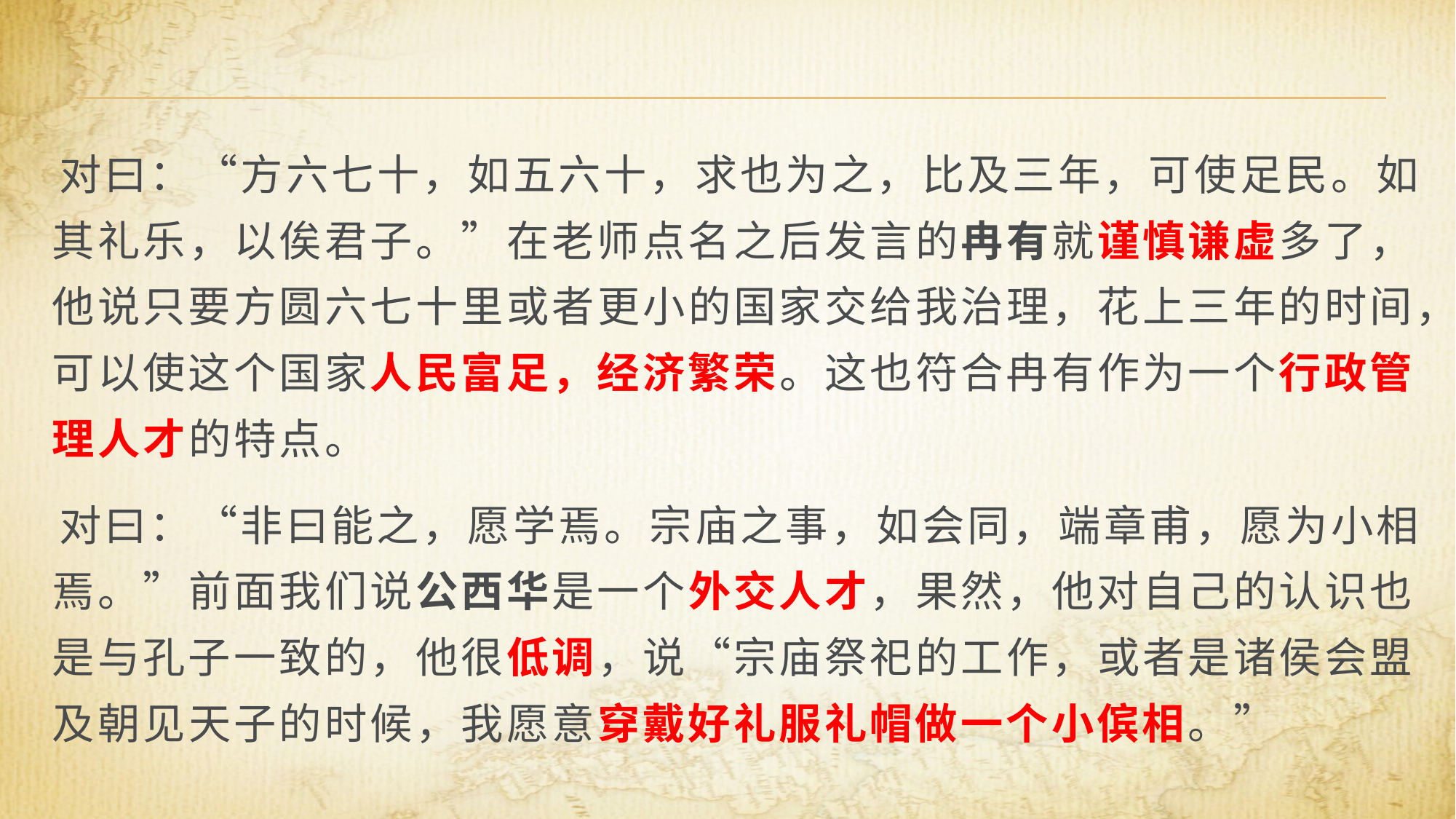

对曰：“方六七十，如五六十，求也为之，比及三年，可使足民。如其礼乐，以俟君子。”在老师点名之后发言的冉有就谨慎谦虚多了，他说只要方圆六七十里或者更小的国家交给我治理，花上三年的时间，可以使这个国家人民富足，经济繁荣。这也符合冉有作为一个行政管理人才的特点。
   对曰：“非曰能之，愿学焉。宗庙之事，如会同，端章甫，愿为小相焉。”前面我们说公西华是一个外交人才，果然，他对自己的认识也是与孔子一致的，他很低调，说“宗庙祭祀的工作，或者是诸侯会盟及朝见天子的时候，我愿意穿戴好礼服礼帽做一个小傧相。”